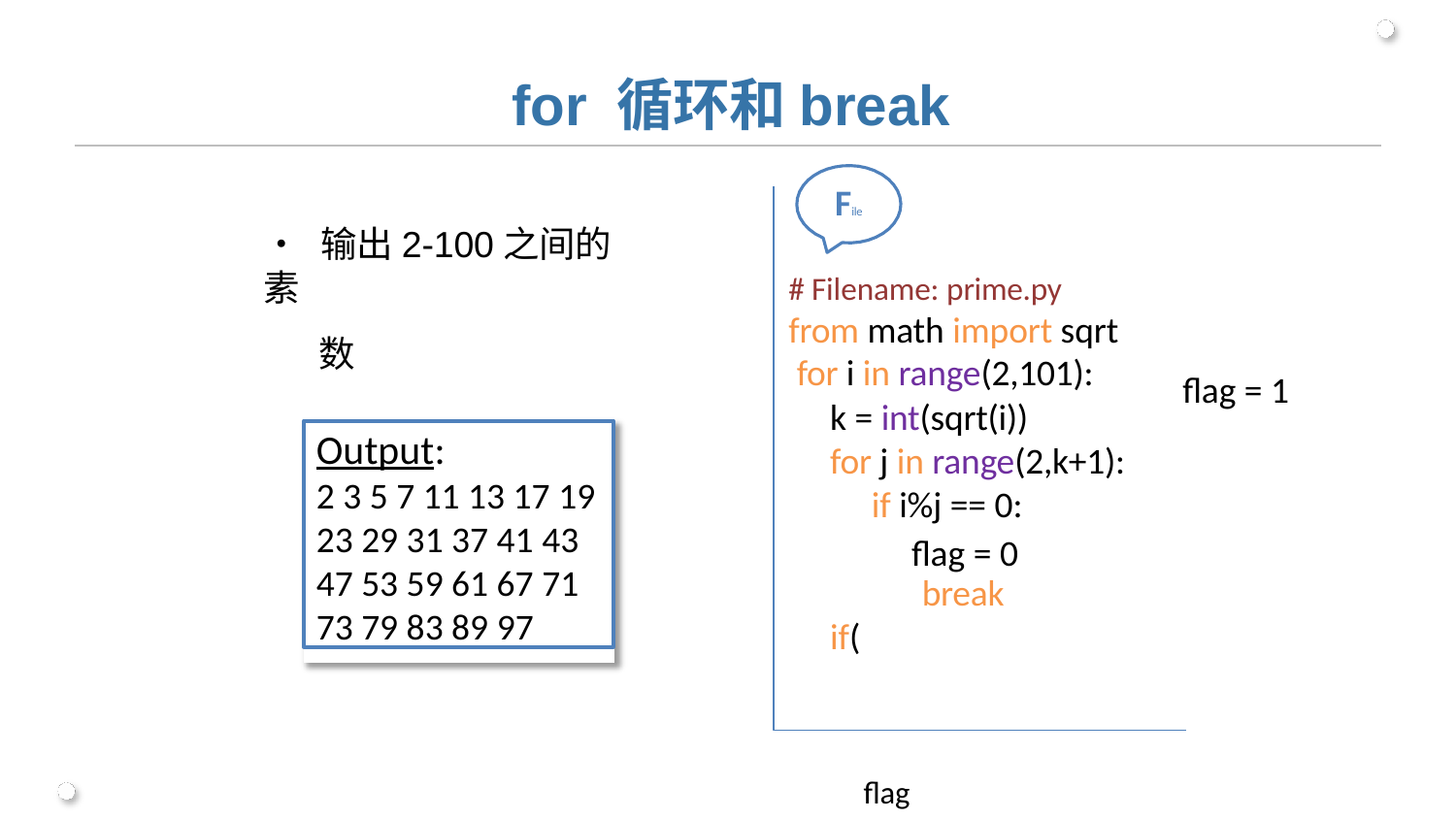

# for 循环和break

File

•	输出2-100之间的素
数
# Filename: prime.py  from math import sqrt  for i in range(2,101):
k = int(sqrt(i))
for j in range(2,k+1):  if i%j == 0:
flag = 0  break
flag = 1

Output:
2 3 5 7 11 13 17 19
23 29 31 37 41 43
47 53 59 61 67 71
73 79 83 89 97
if( 		flag	):  print i,